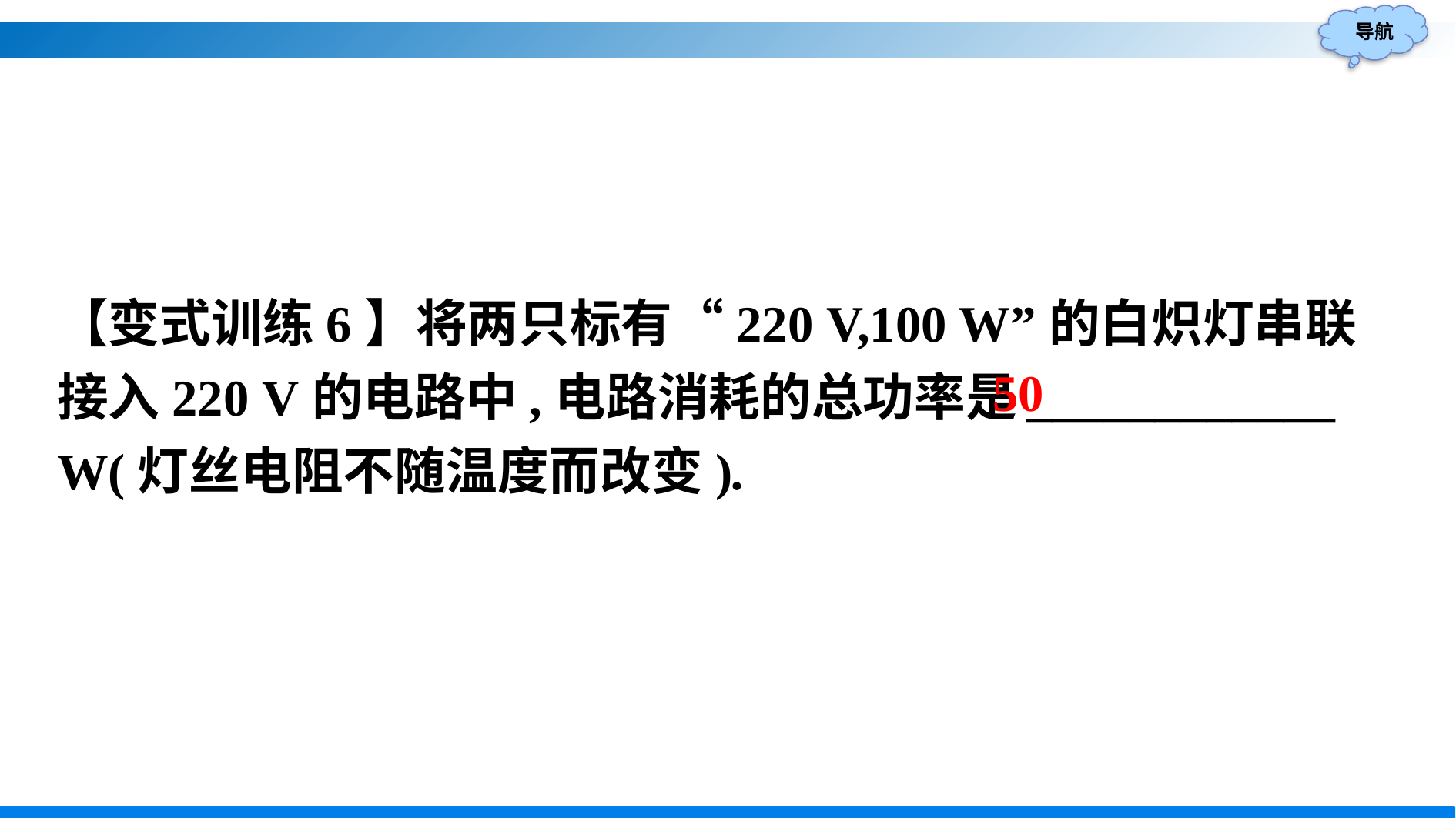

【变式训练6】将两只标有“220 V,100 W”的白炽灯串联接入220 V的电路中,电路消耗的总功率是____________ W(灯丝电阻不随温度而改变).
50